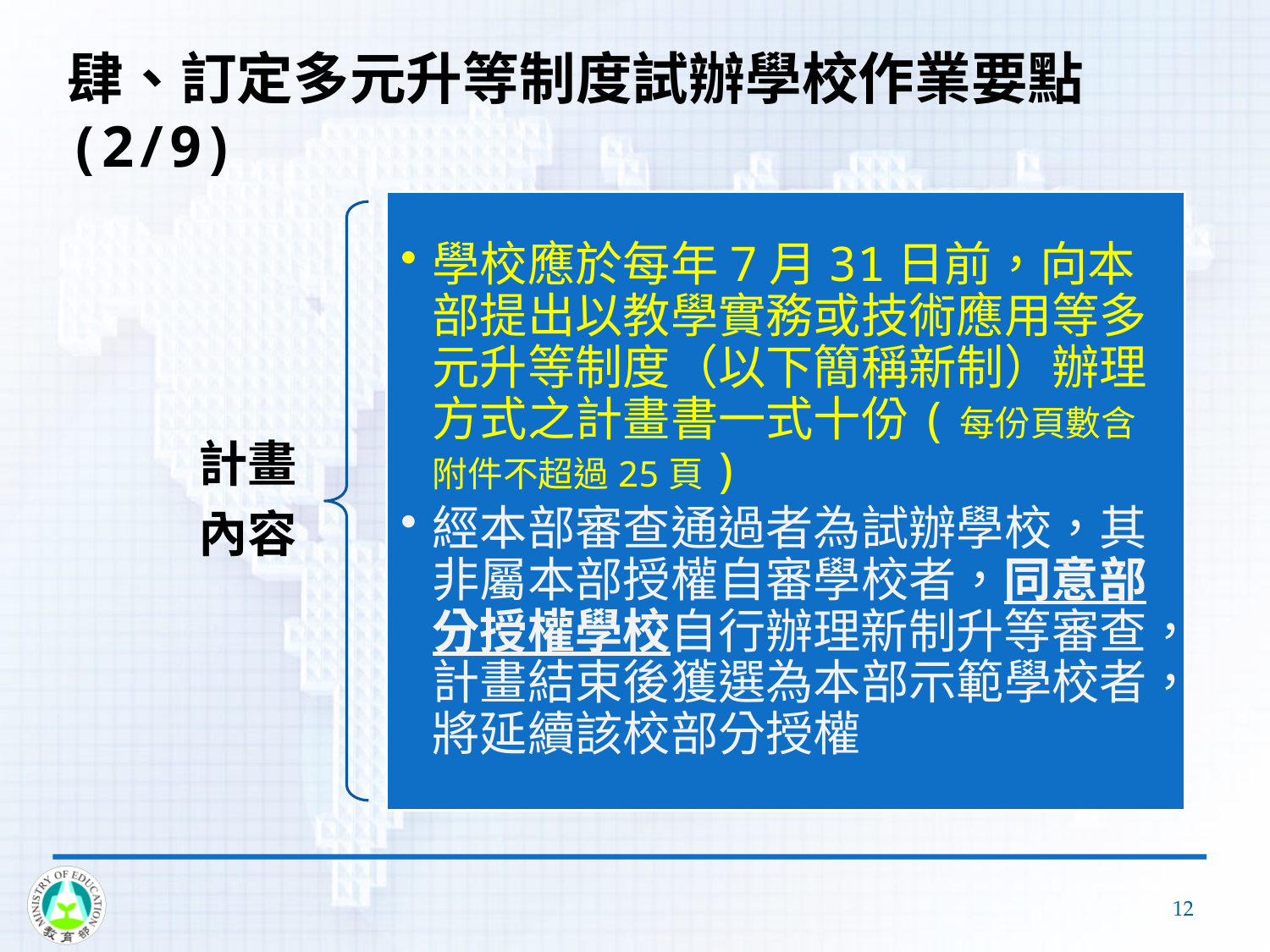

肆、訂定多元升等制度試辦學校作業要點(2/9)
計畫
內容
學校應於每年7月31日前，向本部提出以教學實務或技術應用等多元升等制度（以下簡稱新制）辦理方式之計畫書一式十份(每份頁數含附件不超過25頁)
經本部審查通過者為試辦學校，其非屬本部授權自審學校者，同意部分授權學校自行辦理新制升等審查，計畫結束後獲選為本部示範學校者，將延續該校部分授權
12